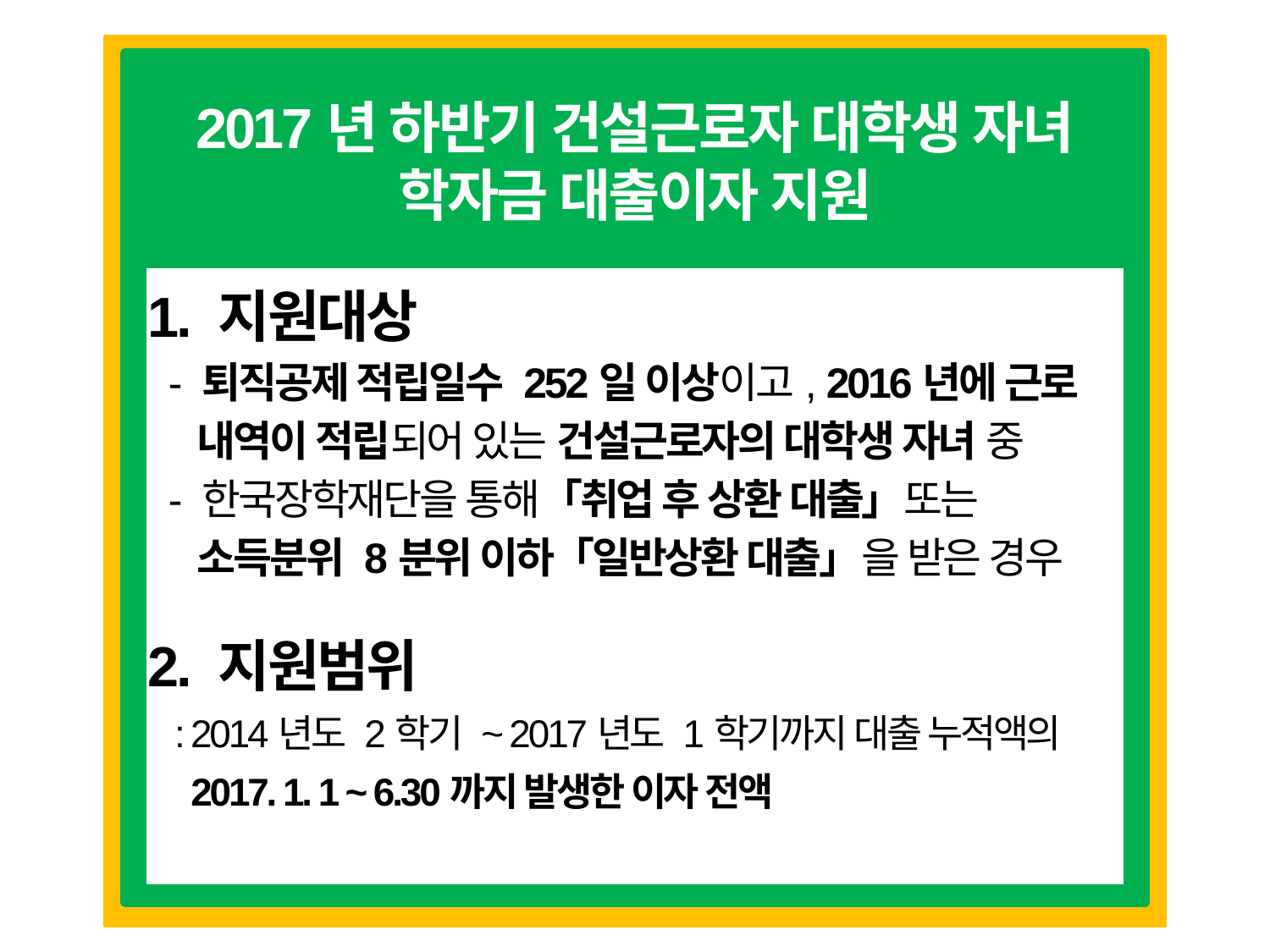

2017년 하반기 건설근로자 대학생 자녀
학자금 대출이자 지원

1. 지원대상
  - 퇴직공제 적립일수 252일 이상이고, 2016년에 근로
    내역이 적립되어 있는 건설근로자의 대학생 자녀 중
  - 한국장학재단을 통해「취업 후 상환 대출」또는
    소득분위 8분위 이하「일반상환 대출」을 받은 경우

2. 지원범위
   : 2014년도 2학기 ~ 2017년도 1학기까지 대출 누적액의
     2017. 1. 1 ~ 6.30까지 발생한 이자 전액